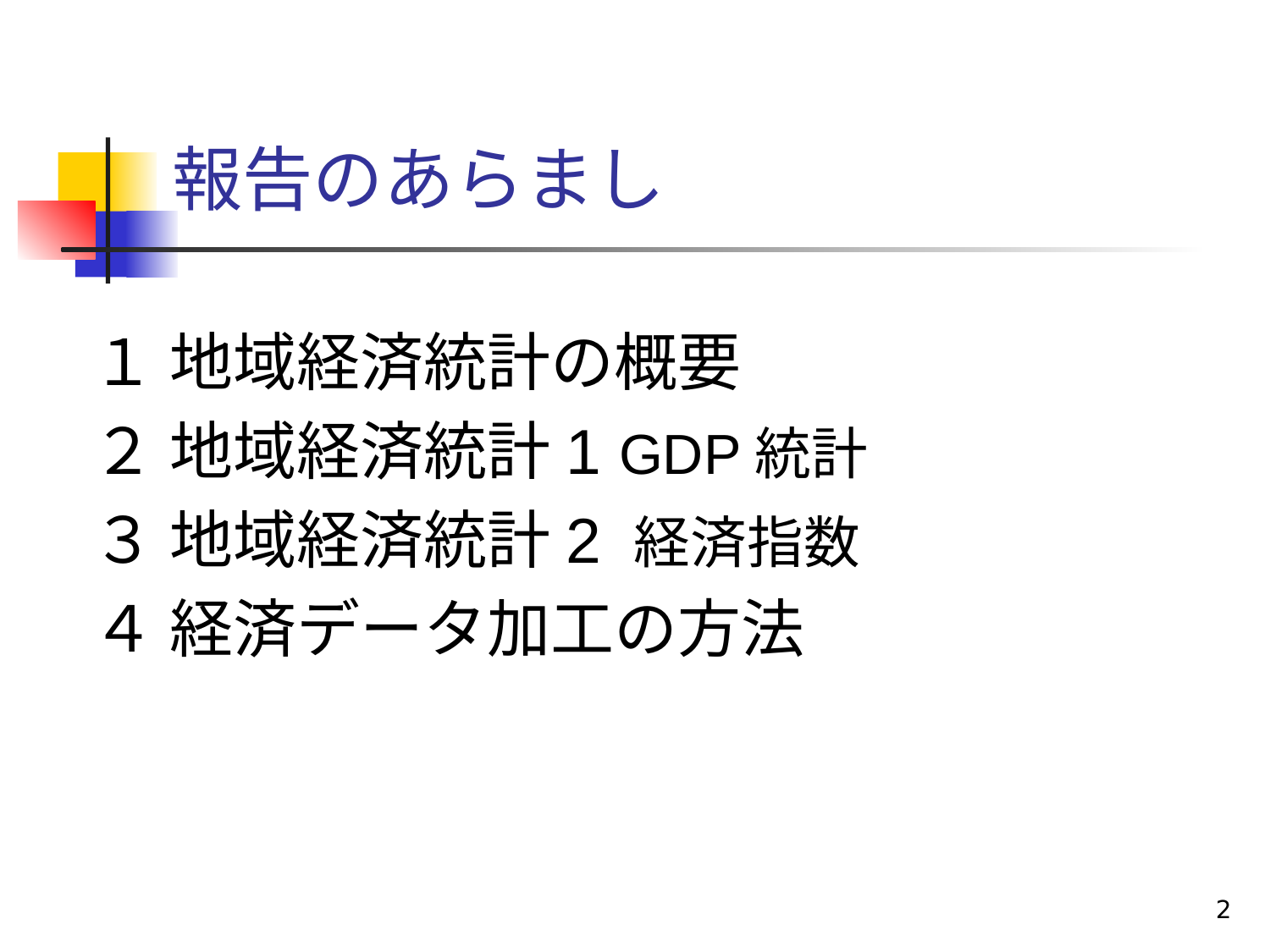

# 報告のあらまし
１ 地域経済統計の概要
２ 地域経済統計1 GDP統計
３ 地域経済統計2 経済指数
４ 経済データ加工の方法

2